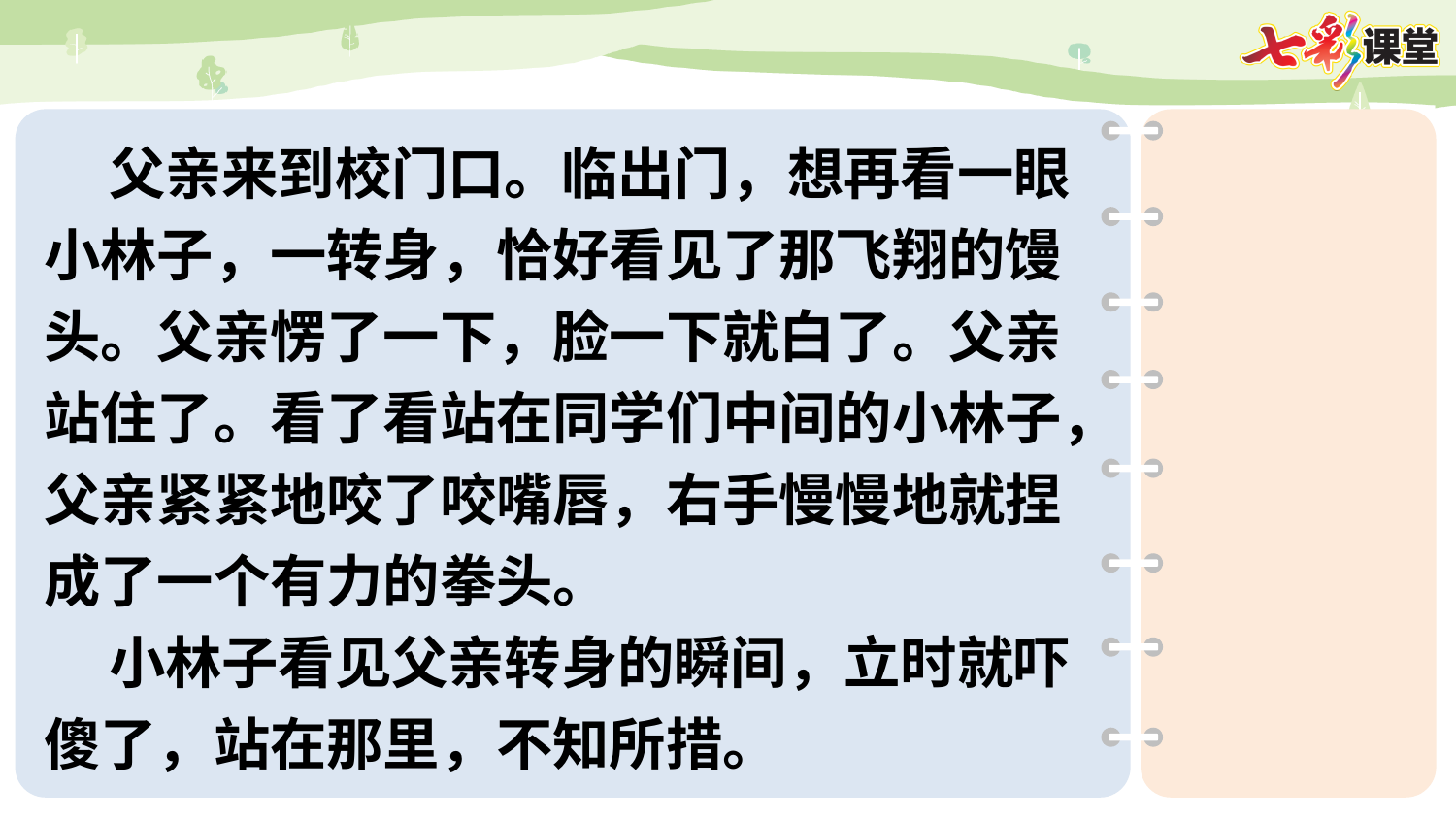

父亲来到校门口。临出门，想再看一眼小林子，一转身，恰好看见了那飞翔的馒头。父亲愣了一下，脸一下就白了。父亲站住了。看了看站在同学们中间的小林子，父亲紧紧地咬了咬嘴唇，右手慢慢地就捏成了一个有力的拳头。
    小林子看见父亲转身的瞬间，立时就吓傻了，站在那里，不知所措。